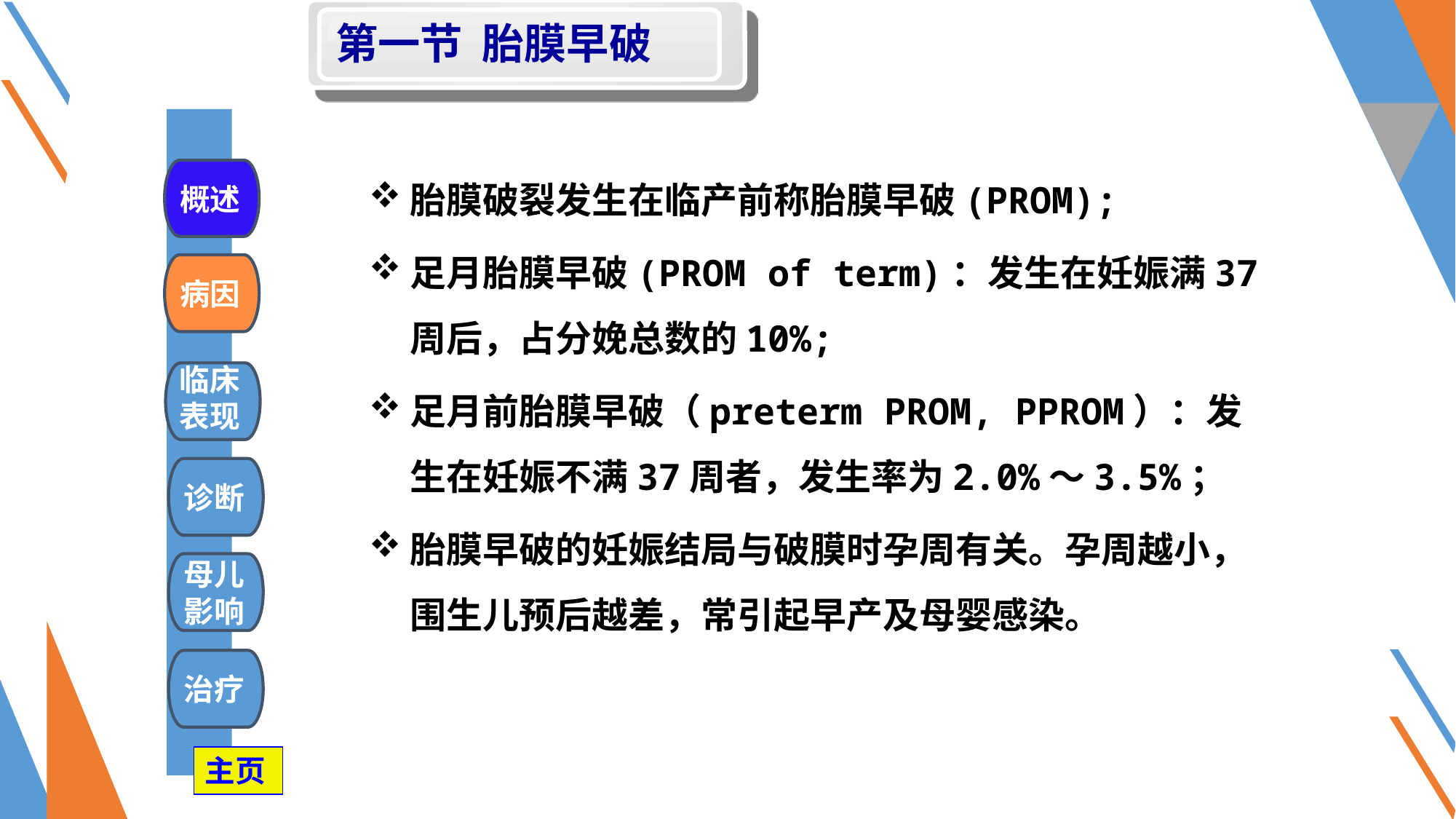

第一节  胎膜早破

胎膜破裂发生在临产前称胎膜早破(PROM);
足月胎膜早破(PROM of term)：发生在妊娠满37周后，占分娩总数的10%;
足月前胎膜早破（preterm PROM, PPROM）：发生在妊娠不满37周者，发生率为2.0%～3.5%；
胎膜早破的妊娠结局与破膜时孕周有关。孕周越小，围生儿预后越差，常引起早产及母婴感染。

概述

病因
临床
表现

诊断
母儿
影响
治疗
主页